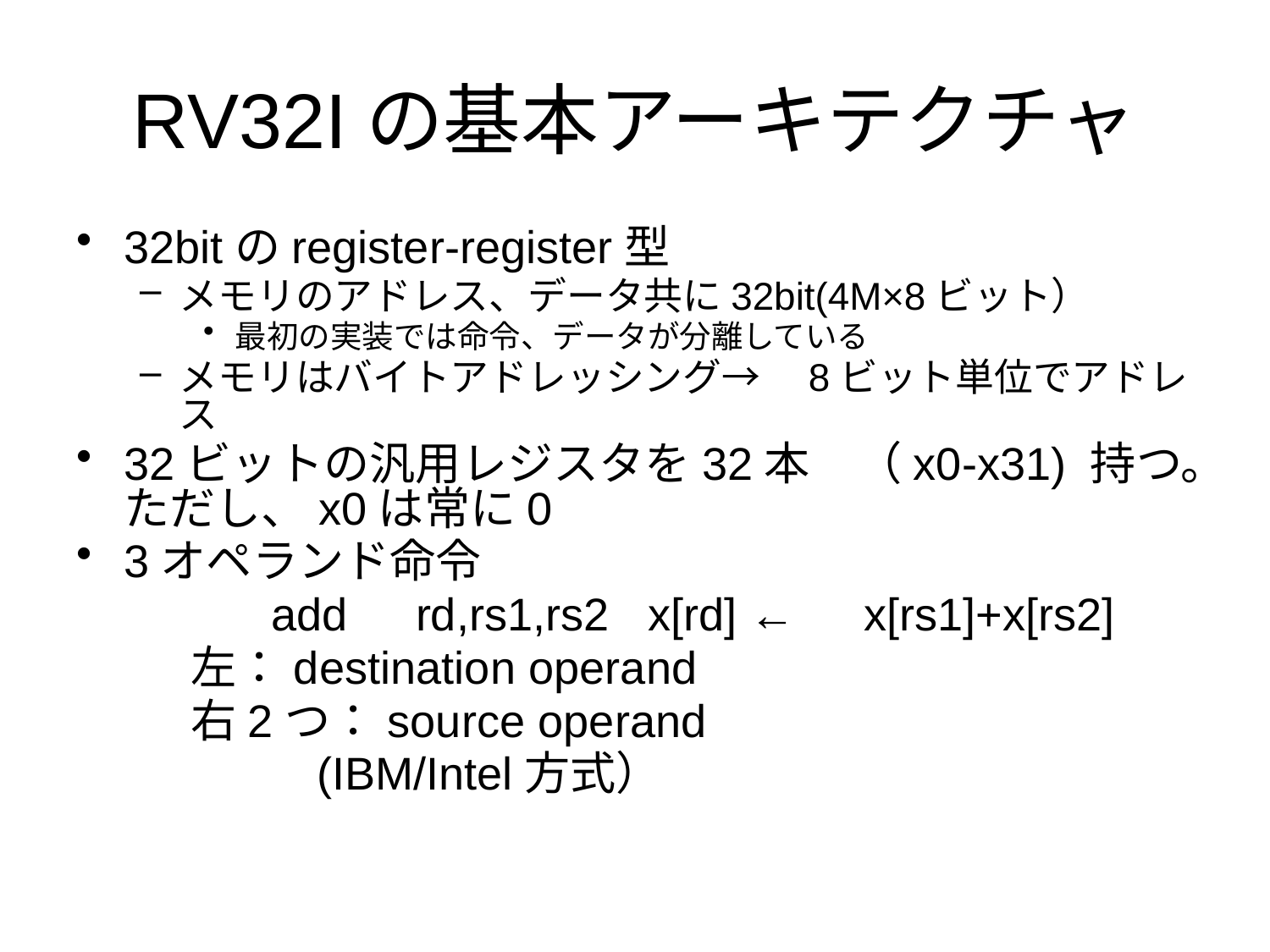

# RV32Iの基本アーキテクチャ
32bitのregister-register型
メモリのアドレス、データ共に32bit(4M×8ビット）
最初の実装では命令、データが分離している
メモリはバイトアドレッシング→　8ビット単位でアドレス
32ビットの汎用レジスタを32本　（x0-x31) 持つ。ただし、x0は常に0
3オペランド命令
　　　　add　rd,rs1,rs2   x[rd] ←　x[rs1]+x[rs2]
          左：destination operand
          右2つ：source operand
　　　　　(IBM/Intel方式）